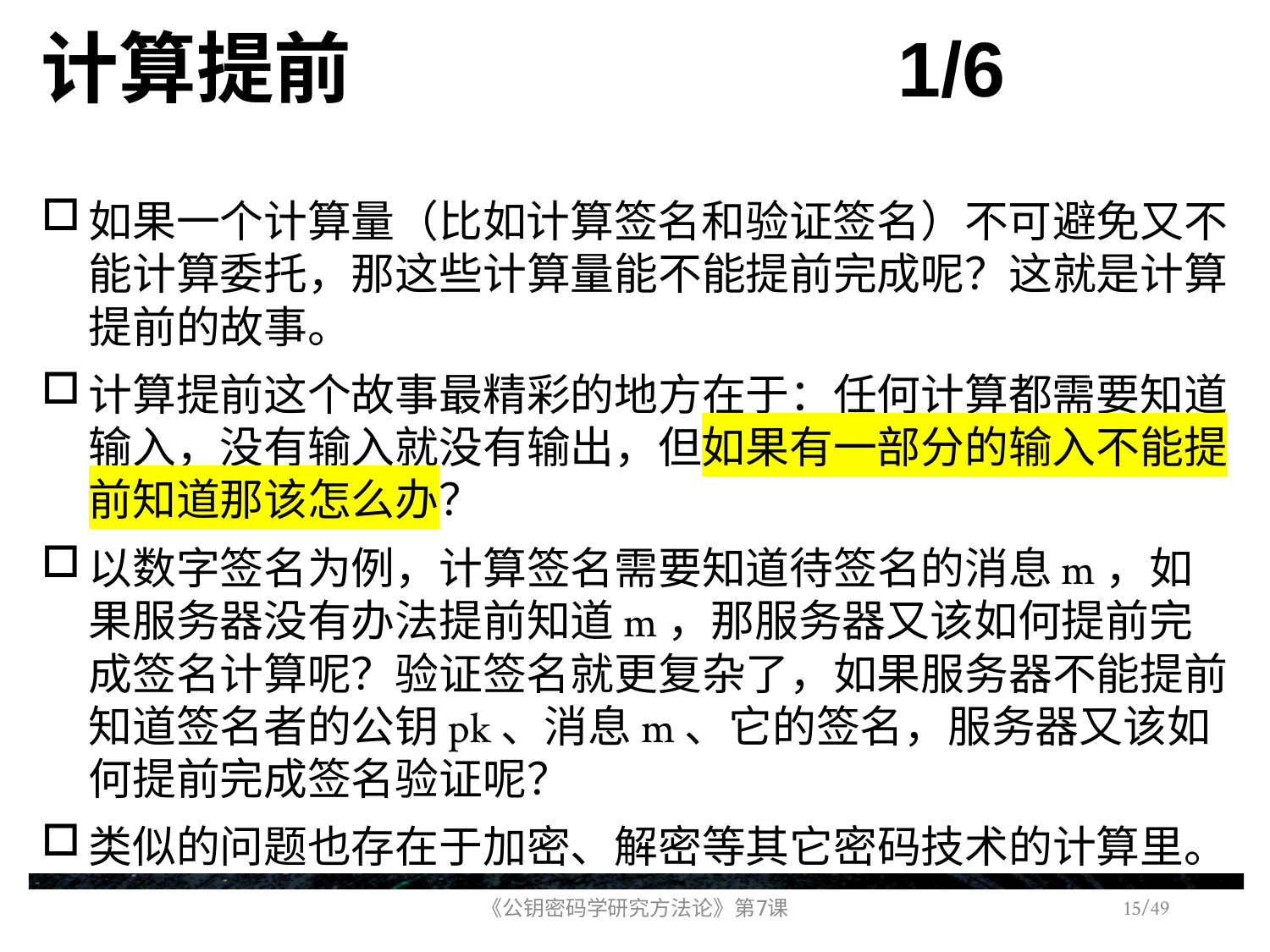

# 计算提前                              1/6
如果一个计算量（比如计算签名和验证签名）不可避免又不能计算委托，那这些计算量能不能提前完成呢？这就是计算提前的故事。
计算提前这个故事最精彩的地方在于：任何计算都需要知道输入，没有输入就没有输出，但如果有一部分的输入不能提前知道那该怎么办？
以数字签名为例，计算签名需要知道待签名的消息m，如果服务器没有办法提前知道m，那服务器又该如何提前完成签名计算呢？验证签名就更复杂了，如果服务器不能提前知道签名者的公钥pk、消息m、它的签名，服务器又该如何提前完成签名验证呢？
类似的问题也存在于加密、解密等其它密码技术的计算里。
《公钥密码学研究方法论》第7课
15/49